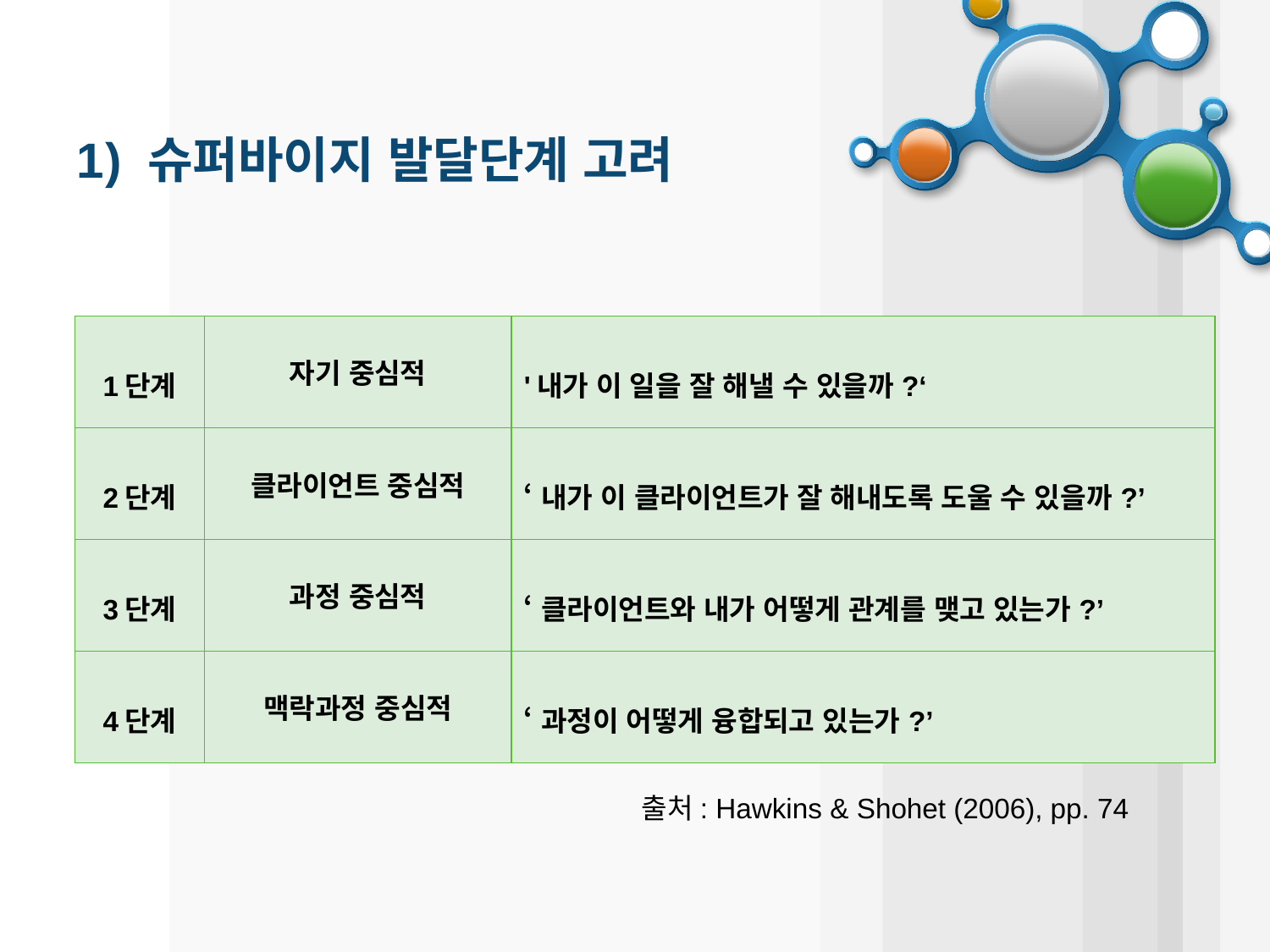

슈퍼바이지 발달단계 고려
| 1단계 | 자기 중심적 | '내가 이 일을 잘 해낼 수 있을까?‘ |
| --- | --- | --- |
| 2단계 | 클라이언트 중심적 | ‘내가 이 클라이언트가 잘 해내도록 도울 수 있을까?’ |
| 3단계 | 과정 중심적 | ‘클라이언트와 내가 어떻게 관계를 맺고 있는가?’ |
| 4단계 | 맥락과정 중심적 | ‘과정이 어떻게 융합되고 있는가?’ |
출처: Hawkins & Shohet (2006), pp. 74